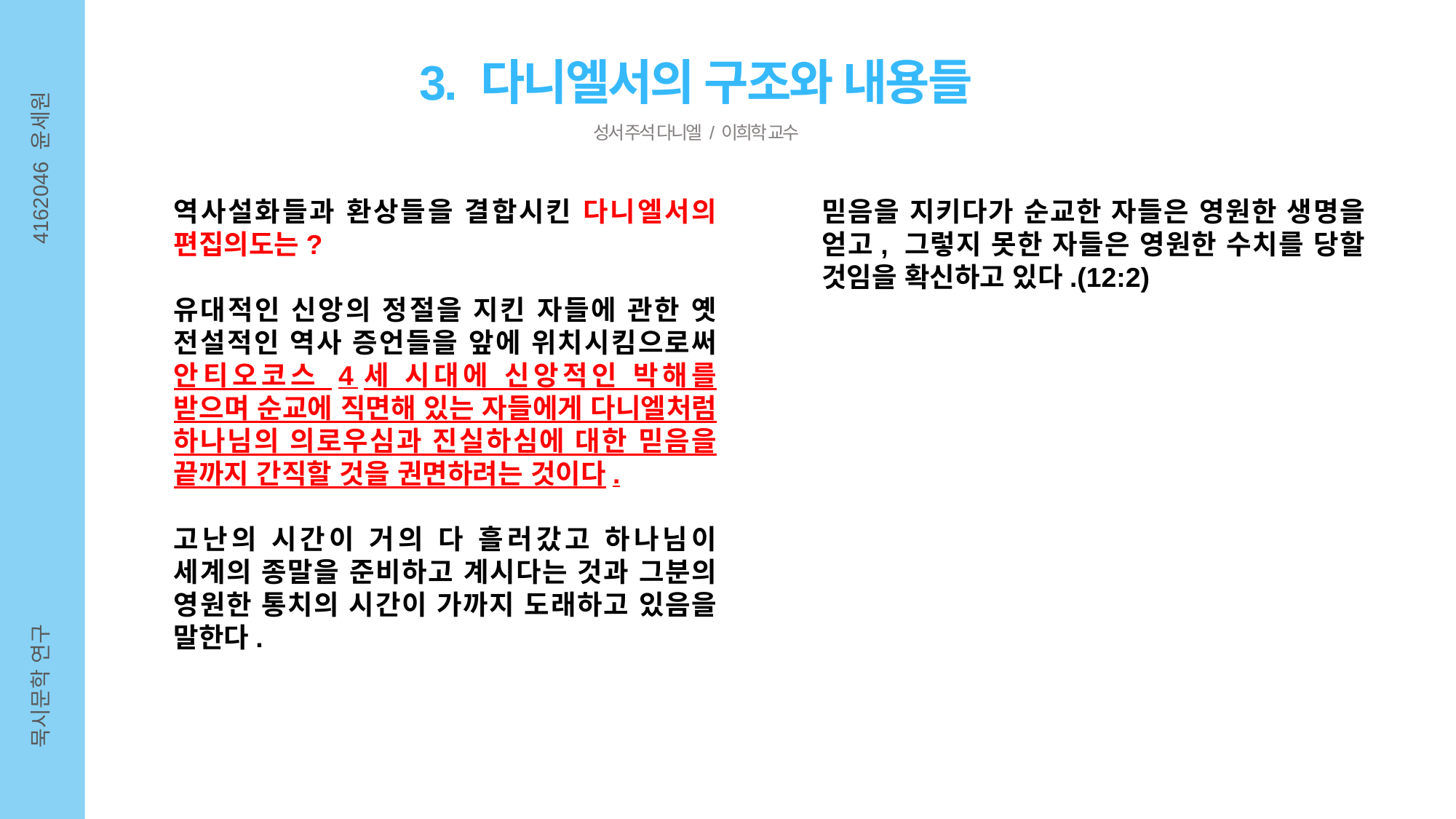

3. 다니엘서의 구조와 내용들
성서 주석 다니엘 / 이희학 교수
4162046 윤세원
역사설화들과 환상들을 결합시킨 다니엘서의 편집의도는?

유대적인 신앙의 정절을 지킨 자들에 관한 옛 전설적인 역사 증언들을 앞에 위치시킴으로써 안티오코스 4세 시대에 신앙적인 박해를 받으며 순교에 직면해 있는 자들에게 다니엘처럼 하나님의 의로우심과 진실하심에 대한 믿음을 끝까지 간직할 것을 권면하려는 것이다.

고난의 시간이 거의 다 흘러갔고 하나님이 세계의 종말을 준비하고 계시다는 것과 그분의 영원한 통치의 시간이 가까지 도래하고 있음을 말한다.
믿음을 지키다가 순교한 자들은 영원한 생명을 얻고, 그렇지 못한 자들은 영원한 수치를 당할 것임을 확신하고 있다.(12:2)
묵시문학 연구